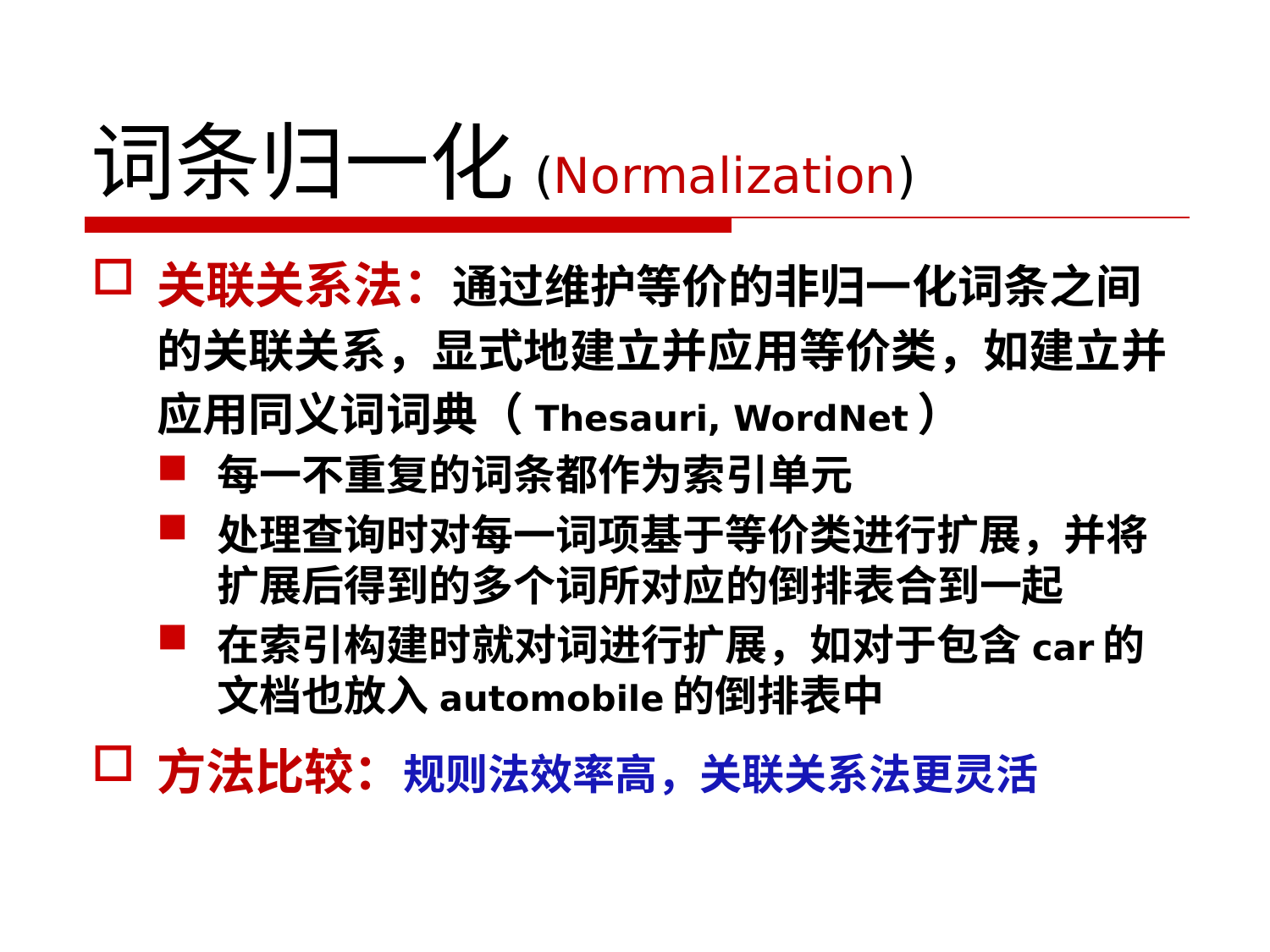

# 词条归一化(Normalization)
关联关系法：通过维护等价的非归一化词条之间的关联关系，显式地建立并应用等价类，如建立并应用同义词词典（Thesauri, WordNet）
每一不重复的词条都作为索引单元
处理查询时对每一词项基于等价类进行扩展，并将扩展后得到的多个词所对应的倒排表合到一起
在索引构建时就对词进行扩展，如对于包含car的文档也放入automobile的倒排表中
方法比较：规则法效率高，关联关系法更灵活